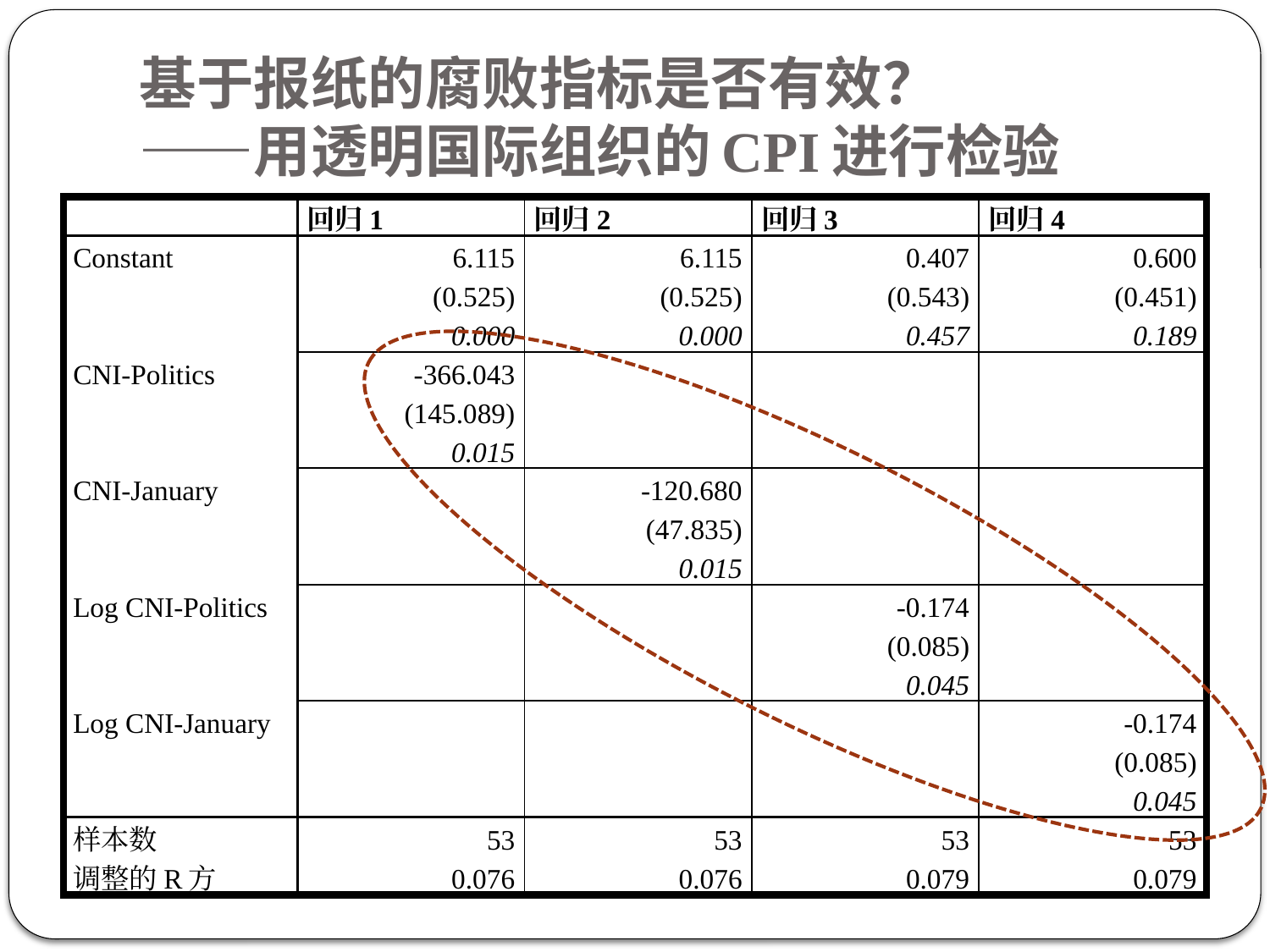

# 基于报纸的腐败指标是否有效？ ——用透明国际组织的CPI进行检验
|  | 回归1 | 回归2 | 回归3 | 回归4 |
| --- | --- | --- | --- | --- |
| Constant | 6.115 | 6.115 | 0.407 | 0.600 |
|  | (0.525) | (0.525) | (0.543) | (0.451) |
|  | 0.000 | 0.000 | 0.457 | 0.189 |
| CNI-Politics | -366.043 |  |  |  |
|  | (145.089) |  |  |  |
|  | 0.015 |  |  |  |
| CNI-January |  | -120.680 |  |  |
|  |  | (47.835) |  |  |
|  |  | 0.015 |  |  |
| Log CNI-Politics |  |  | -0.174 |  |
|  |  |  | (0.085) |  |
|  |  |  | 0.045 |  |
| Log CNI-January |  |  |  | -0.174 |
|  |  |  |  | (0.085) |
|  |  |  |  | 0.045 |
| 样本数 | 53 | 53 | 53 | 53 |
| 调整的R方 | 0.076 | 0.076 | 0.079 | 0.079 |